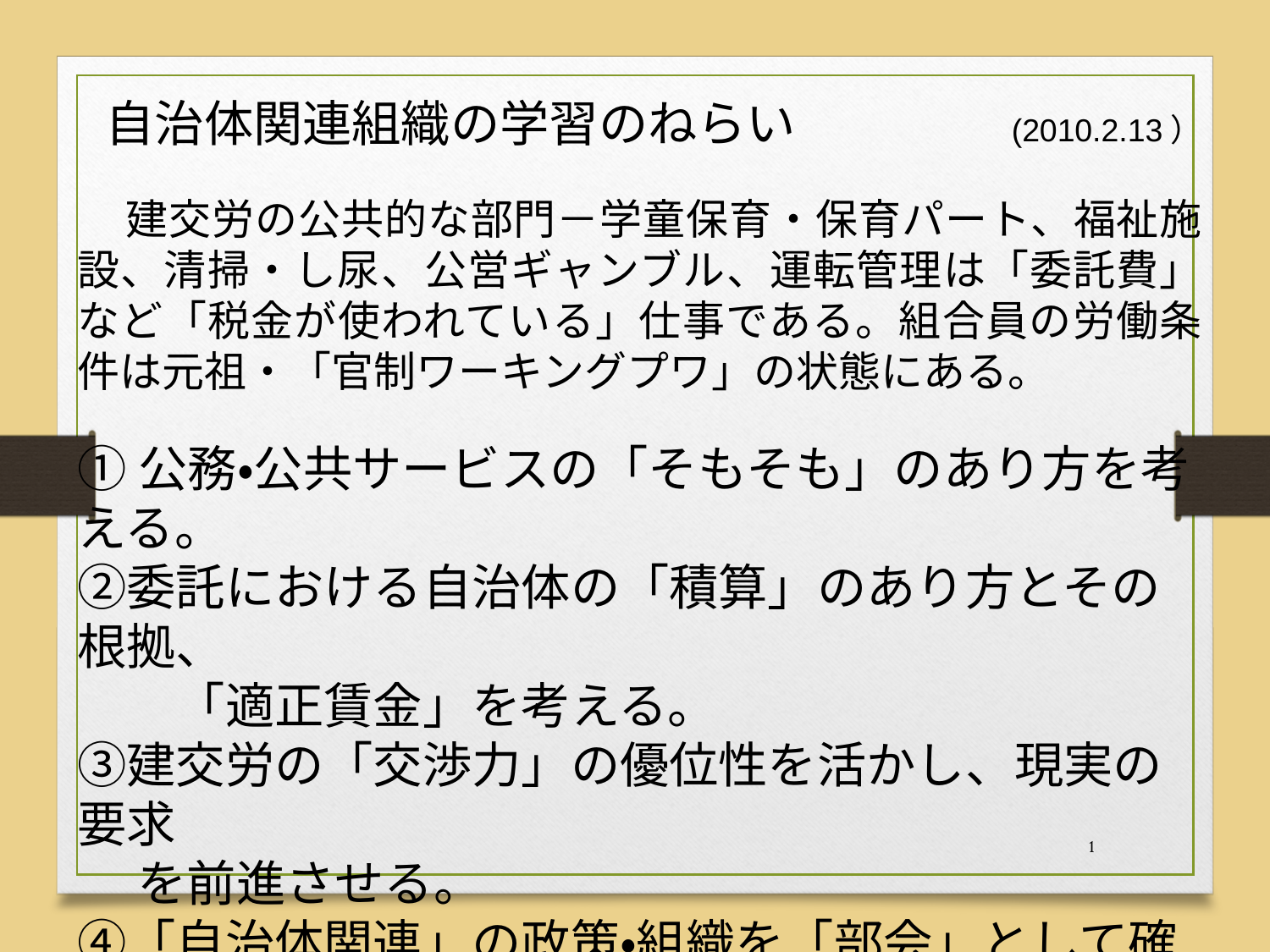

自治体関連組織の学習のねらい
(2010.2.13）
　  建交労の公共的な部門－学童保育・保育パート、福祉施設、清掃・し尿、公営ギャンブル、運転管理は「委託費」など「税金が使われている」仕事である。組合員の労働条件は元祖・「官制ワーキングプワ」の状態にある。
①公務・公共サービスの「そもそも」のあり方を考える。
②委託における自治体の「積算」のあり方とその根拠、
　　「適正賃金」を考える。
③建交労の「交渉力」の優位性を活かし、現実の要求
　 を前進させる。
④「自治体関連」の政策・組織を「部会」として確立する
   展望を持つことにある。
1